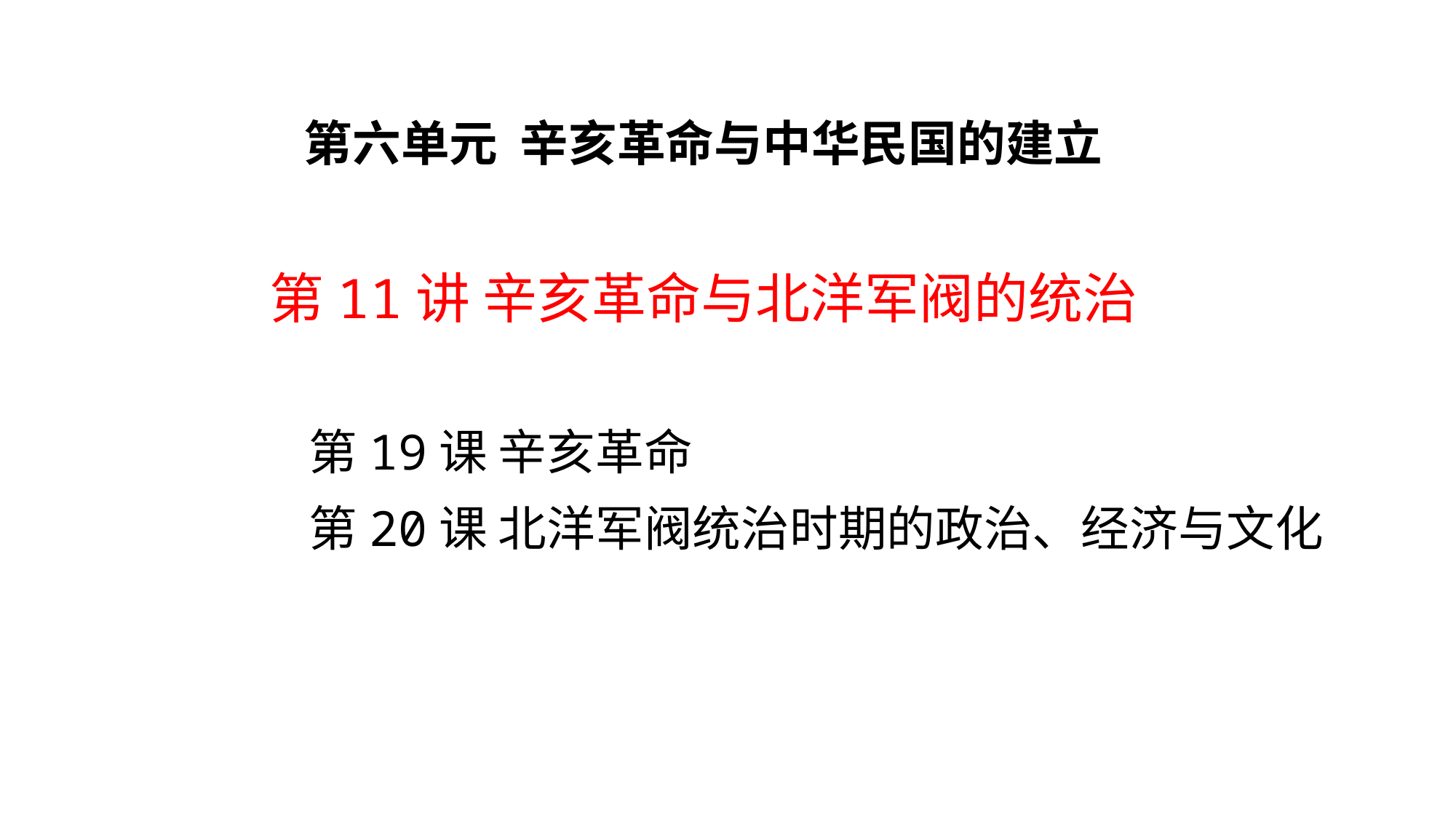

第六单元  辛亥革命与中华民国的建立
第11讲 辛亥革命与北洋军阀的统治
第19课 辛亥革命
第20课 北洋军阀统治时期的政治、经济与文化